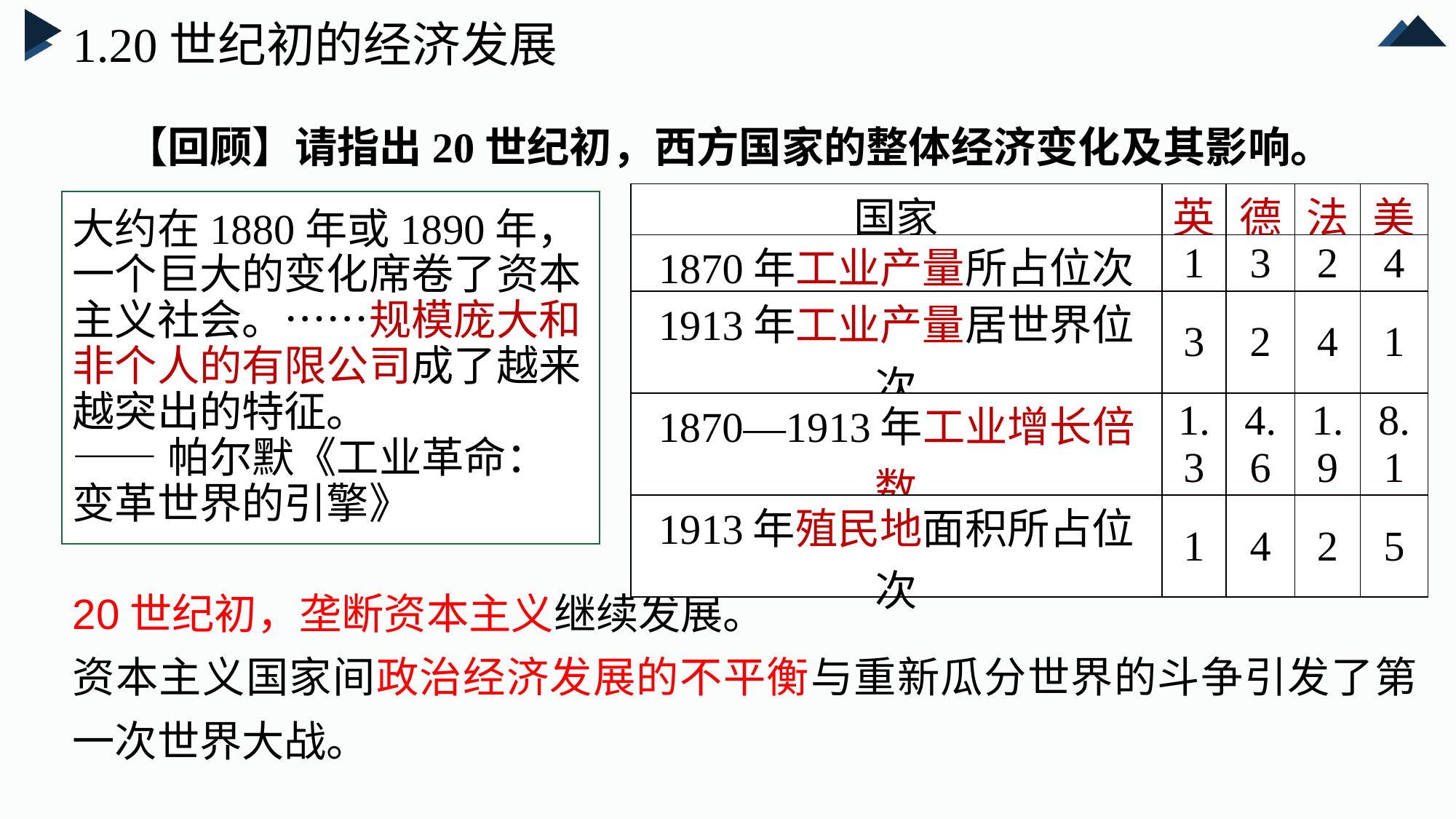

1.20世纪初的经济发展
【回顾】请指出20世纪初，西方国家的整体经济变化及其影响。
| 国家 | 英 | 德 | 法 | 美 |
| --- | --- | --- | --- | --- |
| 1870年工业产量所占位次 | 1 | 3 | 2 | 4 |
| 1913年工业产量居世界位次 | 3 | 2 | 4 | 1 |
| 1870—1913年工业增长倍数 | 1.3 | 4.6 | 1.9 | 8.1 |
| 1913年殖民地面积所占位次 | 1 | 4 | 2 | 5 |
大约在1880年或1890年，一个巨大的变化席卷了资本主义社会。……规模庞大和非个人的有限公司成了越来越突出的特征。
——帕尔默《工业革命：变革世界的引擎》
20世纪初，垄断资本主义继续发展。
资本主义国家间政治经济发展的不平衡与重新瓜分世界的斗争引发了第一次世界大战。